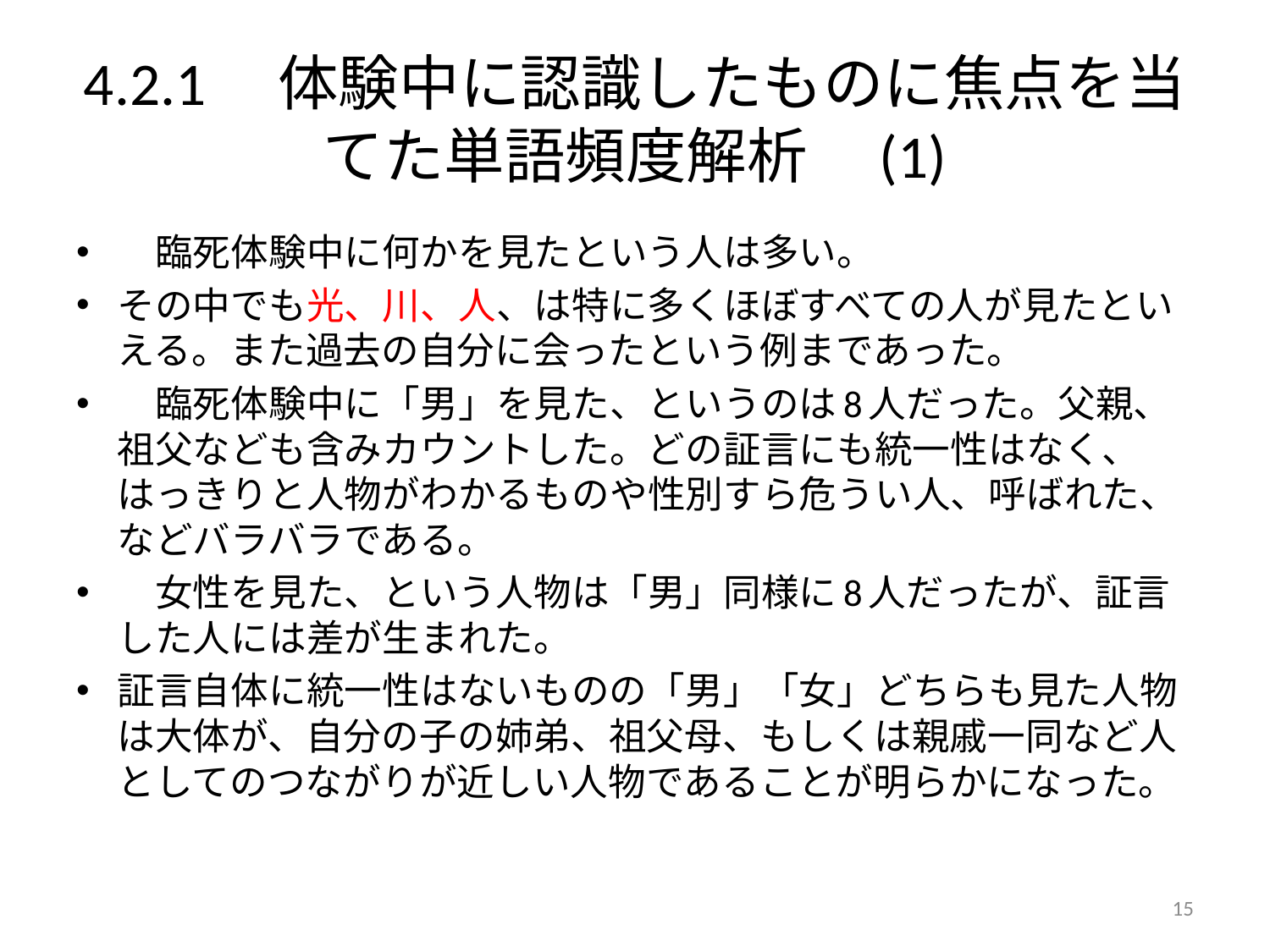

# 4.2.1　体験中に認識したものに焦点を当てた単語頻度解析　(1)
　臨死体験中に何かを見たという人は多い。
その中でも光、川、人、は特に多くほぼすべての人が見たといえる。また過去の自分に会ったという例まであった。
　臨死体験中に「男」を見た、というのは8人だった。父親、祖父なども含みカウントした。どの証言にも統一性はなく、はっきりと人物がわかるものや性別すら危うい人、呼ばれた、などバラバラである。
　女性を見た、という人物は「男」同様に8人だったが、証言した人には差が生まれた。
証言自体に統一性はないものの「男」「女」どちらも見た人物は大体が、自分の子の姉弟、祖父母、もしくは親戚一同など人としてのつながりが近しい人物であることが明らかになった。
15